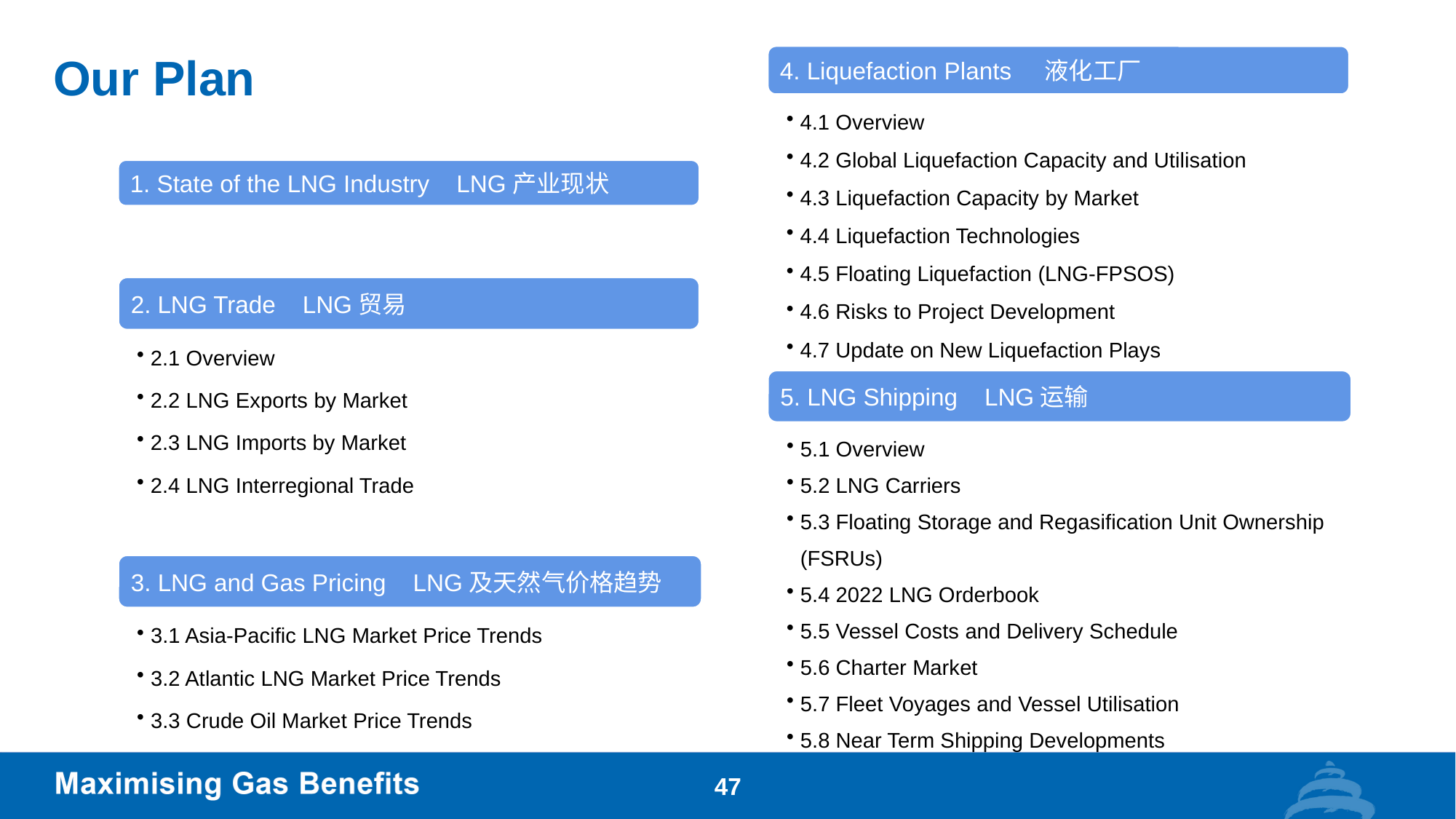

# Our Plan
4. Liquefaction Plants    液化工厂
4.1 Overview
4.2 Global Liquefaction Capacity and Utilisation
4.3 Liquefaction Capacity by Market
4.4 Liquefaction Technologies
4.5 Floating Liquefaction (LNG-FPSOS)
4.6 Risks to Project Development
4.7 Update on New Liquefaction Plays
1. State of the LNG Industry    LNG产业现状
2. LNG Trade    LNG贸易
2.1 Overview
2.2 LNG Exports by Market
2.3 LNG Imports by Market
2.4 LNG Interregional Trade
5. LNG Shipping    LNG运输
5.1 Overview
5.2 LNG Carriers
5.3 Floating Storage and Regasification Unit Ownership (FSRUs)
5.4 2022 LNG Orderbook
5.5 Vessel Costs and Delivery Schedule
5.6 Charter Market
5.7 Fleet Voyages and Vessel Utilisation
5.8 Near Term Shipping Developments
3. LNG and Gas Pricing    LNG及天然气价格趋势
3.1 Asia-Pacific LNG Market Price Trends
3.2 Atlantic LNG Market Price Trends
3.3 Crude Oil Market Price Trends
47